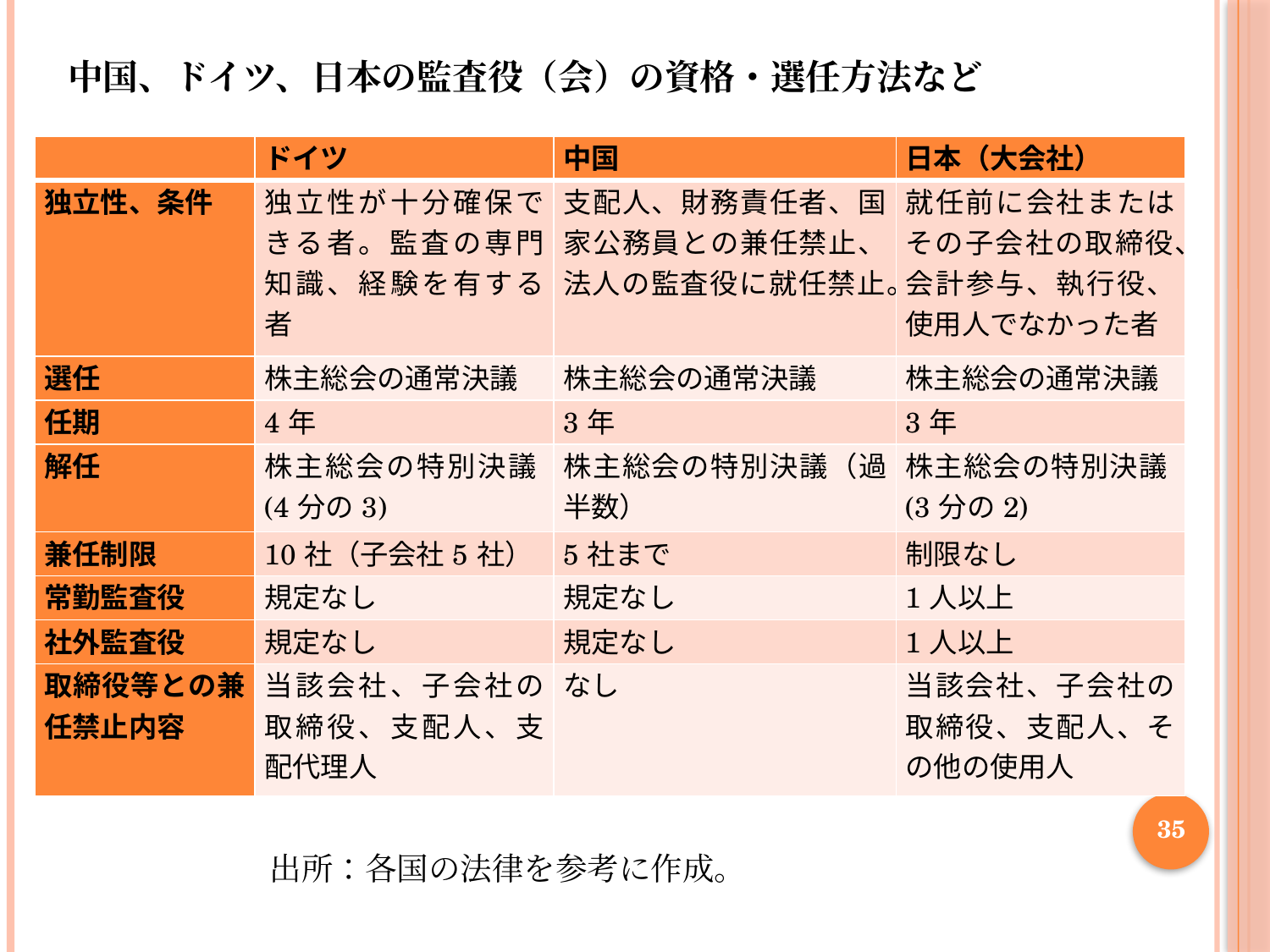

# 中国、ドイツ、日本の監査役（会）の資格・選任方法など
|  | ドイツ | 中国 | 日本（大会社） |
| --- | --- | --- | --- |
| 独立性、条件 | 独立性が十分確保できる者。監査の専門知識、経験を有する者 | 支配人、財務責任者、国家公務員との兼任禁止、法人の監査役に就任禁止。 | 就任前に会社またはその子会社の取締役、会計参与、執行役、使用人でなかった者 |
| 選任 | 株主総会の通常決議 | 株主総会の通常決議 | 株主総会の通常決議 |
| 任期 | 4年 | 3年 | 3年 |
| 解任 | 株主総会の特別決議(4分の3) | 株主総会の特別決議（過半数） | 株主総会の特別決議(3分の2) |
| 兼任制限 | 10社（子会社5社） | 5社まで | 制限なし |
| 常勤監査役 | 規定なし | 規定なし | 1人以上 |
| 社外監査役 | 規定なし | 規定なし | 1人以上 |
| 取締役等との兼任禁止内容 | 当該会社、子会社の取締役、支配人、支配代理人 | なし | 当該会社、子会社の取締役、支配人、その他の使用人 |
35
出所：各国の法律を参考に作成。